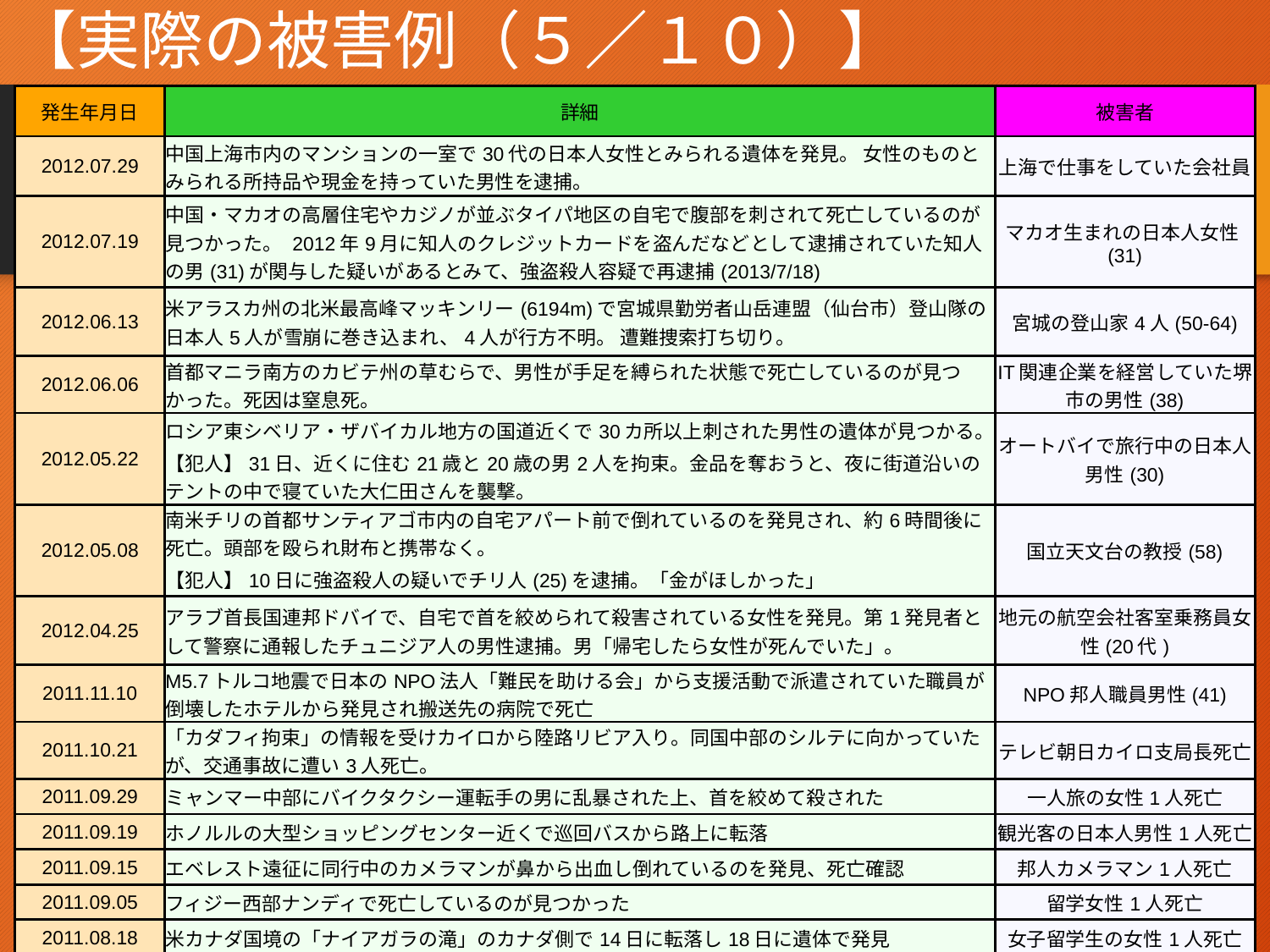

# 【実際の被害例（５／１０）】
| 発生年月日 | 詳細 | 被害者 |
| --- | --- | --- |
| 2012.07.29 | 中国上海市内のマンションの一室で30代の日本人女性とみられる遺体を発見。 女性のものとみられる所持品や現金を持っていた男性を逮捕。 | 上海で仕事をしていた会社員 |
| 2012.07.19 | 中国・マカオの高層住宅やカジノが並ぶタイパ地区の自宅で腹部を刺されて死亡しているのが見つかった。 2012年9月に知人のクレジットカードを盗んだなどとして逮捕されていた知人の男(31)が関与した疑いがあるとみて、強盗殺人容疑で再逮捕(2013/7/18) | マカオ生まれの日本人女性(31) |
| 2012.06.13 | 米アラスカ州の北米最高峰マッキンリー(6194m)で宮城県勤労者山岳連盟（仙台市）登山隊の日本人5人が雪崩に巻き込まれ、4人が行方不明。 遭難捜索打ち切り。 | 宮城の登山家4人(50-64) |
| 2012.06.06 | 首都マニラ南方のカビテ州の草むらで、男性が手足を縛られた状態で死亡しているのが見つかった。死因は窒息死。 | IT関連企業を経営していた堺市の男性(38) |
| 2012.05.22 | ロシア東シベリア・ザバイカル地方の国道近くで30カ所以上刺された男性の遺体が見つかる。 | オートバイで旅行中の日本人男性(30) |
|  | 【犯人】31日、近くに住む21歳と20歳の男2人を拘束。金品を奪おうと、夜に街道沿いのテントの中で寝ていた大仁田さんを襲撃。 |  |
| 2012.05.08 | 南米チリの首都サンティアゴ市内の自宅アパート前で倒れているのを発見され、約6時間後に死亡。頭部を殴られ財布と携帯なく。 | 国立天文台の教授(58) |
|  | 【犯人】10日に強盗殺人の疑いでチリ人(25)を逮捕。「金がほしかった」 |  |
| 2012.04.25 | アラブ首長国連邦ドバイで、自宅で首を絞められて殺害されている女性を発見。第1発見者として警察に通報したチュニジア人の男性逮捕。男「帰宅したら女性が死んでいた」。 | 地元の航空会社客室乗務員女性(20代) |
| 2011.11.10 | M5.7トルコ地震で日本のNPO法人「難民を助ける会」から支援活動で派遣されていた職員が倒壊したホテルから発見され搬送先の病院で死亡 | NPO邦人職員男性(41) |
| 2011.10.21 | 「カダフィ拘束」の情報を受けカイロから陸路リビア入り。同国中部のシルテに向かっていたが、交通事故に遭い3人死亡。 | テレビ朝日カイロ支局長死亡 |
| 2011.09.29 | ミャンマー中部にバイクタクシー運転手の男に乱暴された上、首を絞めて殺された | 一人旅の女性1人死亡 |
| 2011.09.19 | ホノルルの大型ショッピングセンター近くで巡回バスから路上に転落 | 観光客の日本人男性1人死亡 |
| 2011.09.15 | エベレスト遠征に同行中のカメラマンが鼻から出血し倒れているのを発見、死亡確認 | 邦人カメラマン1人死亡 |
| 2011.09.05 | フィジー西部ナンディで死亡しているのが見つかった | 留学女性1人死亡 |
| 2011.08.18 | 米カナダ国境の「ナイアガラの滝」のカナダ側で14日に転落し18日に遺体で発見 | 女子留学生の女性1人死亡 |
8